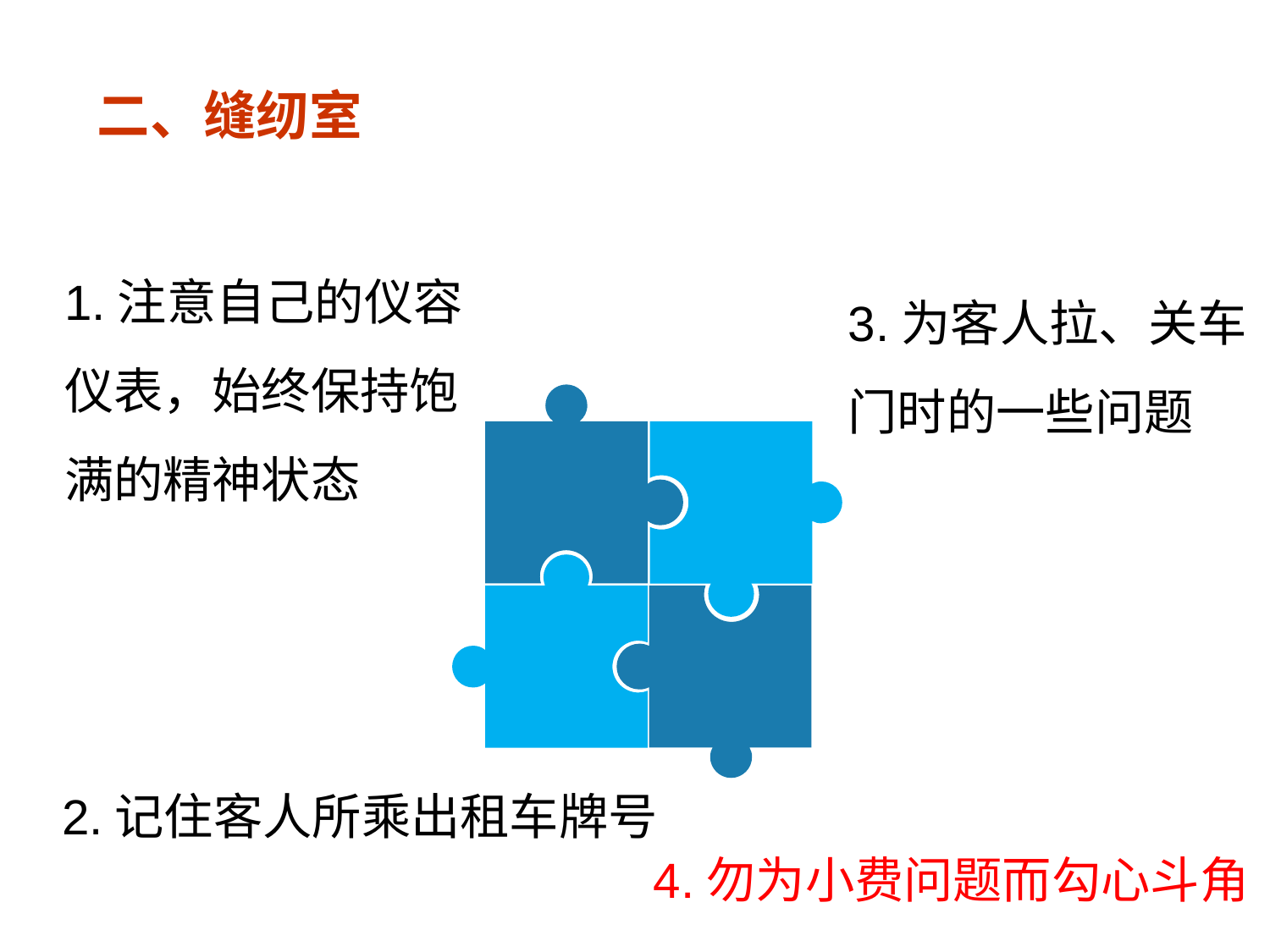

二、缝纫室
1.注意自己的仪容仪表，始终保持饱满的精神状态
3.为客人拉、关车门时的一些问题

2.记住客人所乘出租车牌号
4.勿为小费问题而勾心斗角